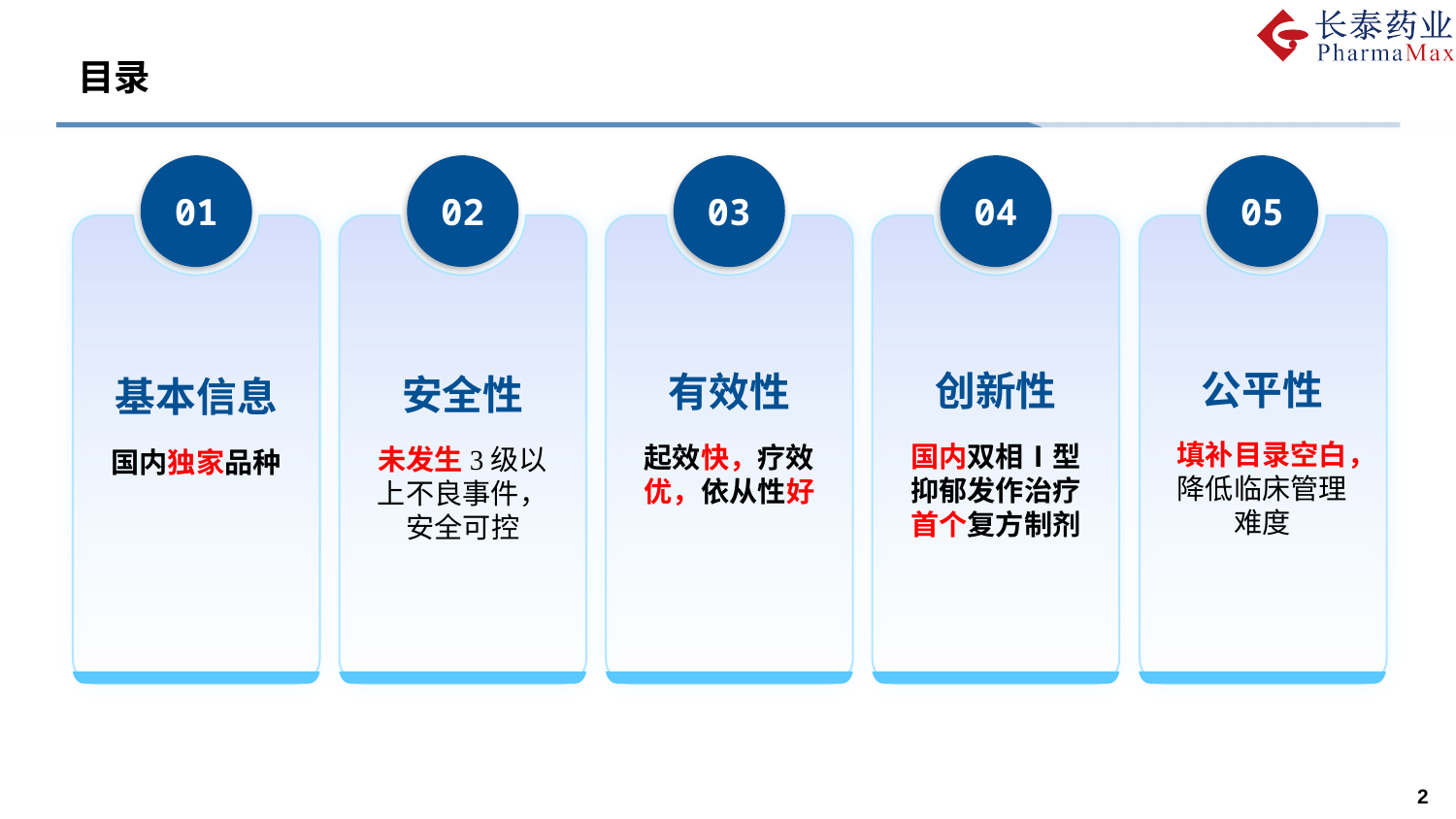

# 目录
01
02
03
04
05

公平性
填补目录空白，降低临床管理难度
创新性
国内双相Ⅰ型抑郁发作治疗首个复方制剂
有效性
起效快，疗效优，依从性好
安全性
未发生3级以上不良事件，安全可控
基本信息
国内独家品种